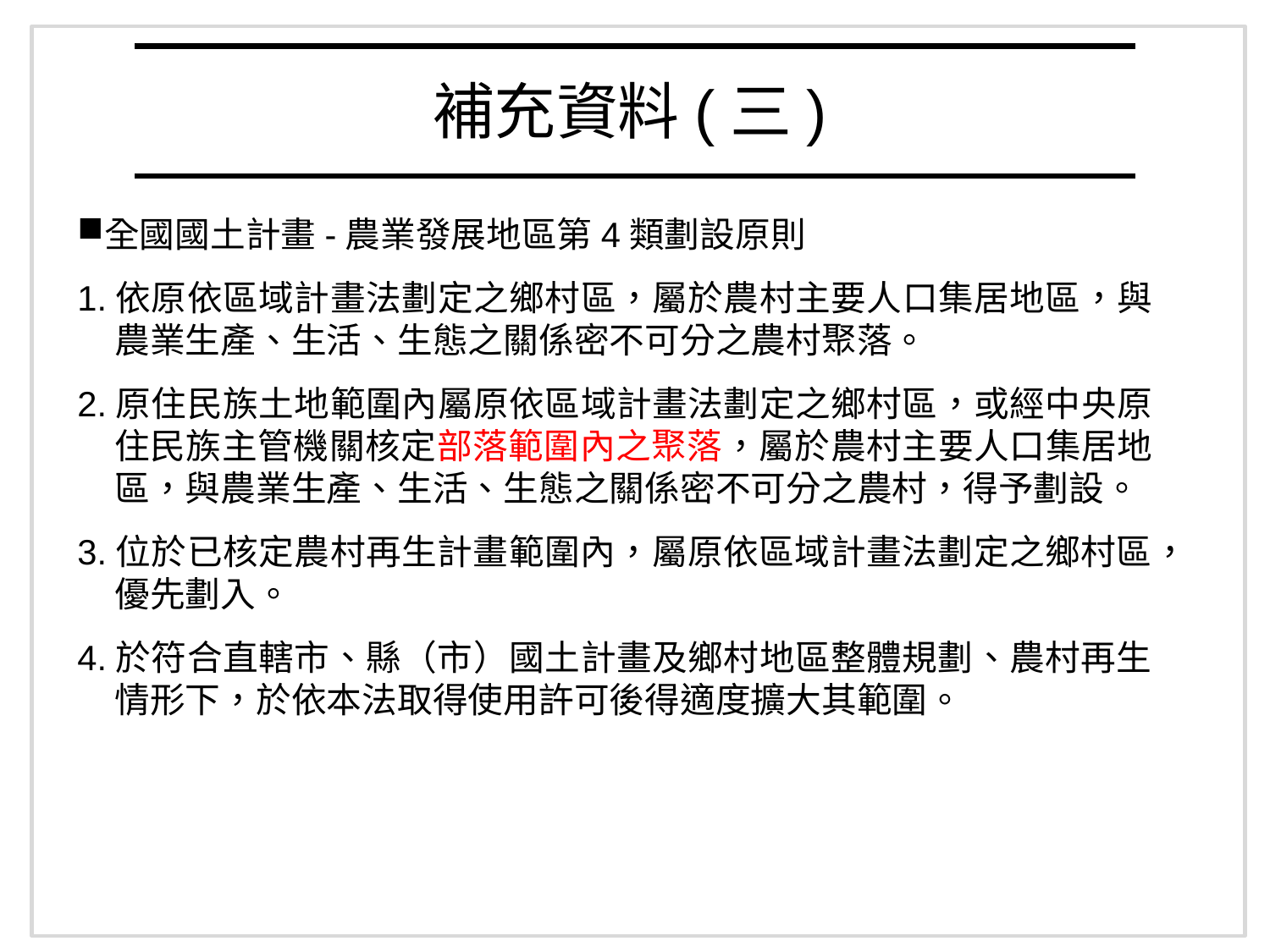

補充資料(三)
全國國土計畫-農業發展地區第4類劃設原則
1.依原依區域計畫法劃定之鄉村區，屬於農村主要人口集居地區，與農業生產、生活、生態之關係密不可分之農村聚落。
2.原住民族土地範圍內屬原依區域計畫法劃定之鄉村區，或經中央原住民族主管機關核定部落範圍內之聚落，屬於農村主要人口集居地區，與農業生產、生活、生態之關係密不可分之農村，得予劃設。
3.位於已核定農村再生計畫範圍內，屬原依區域計畫法劃定之鄉村區，優先劃入。
4.於符合直轄市、縣（市）國土計畫及鄉村地區整體規劃、農村再生情形下，於依本法取得使用許可後得適度擴大其範圍。